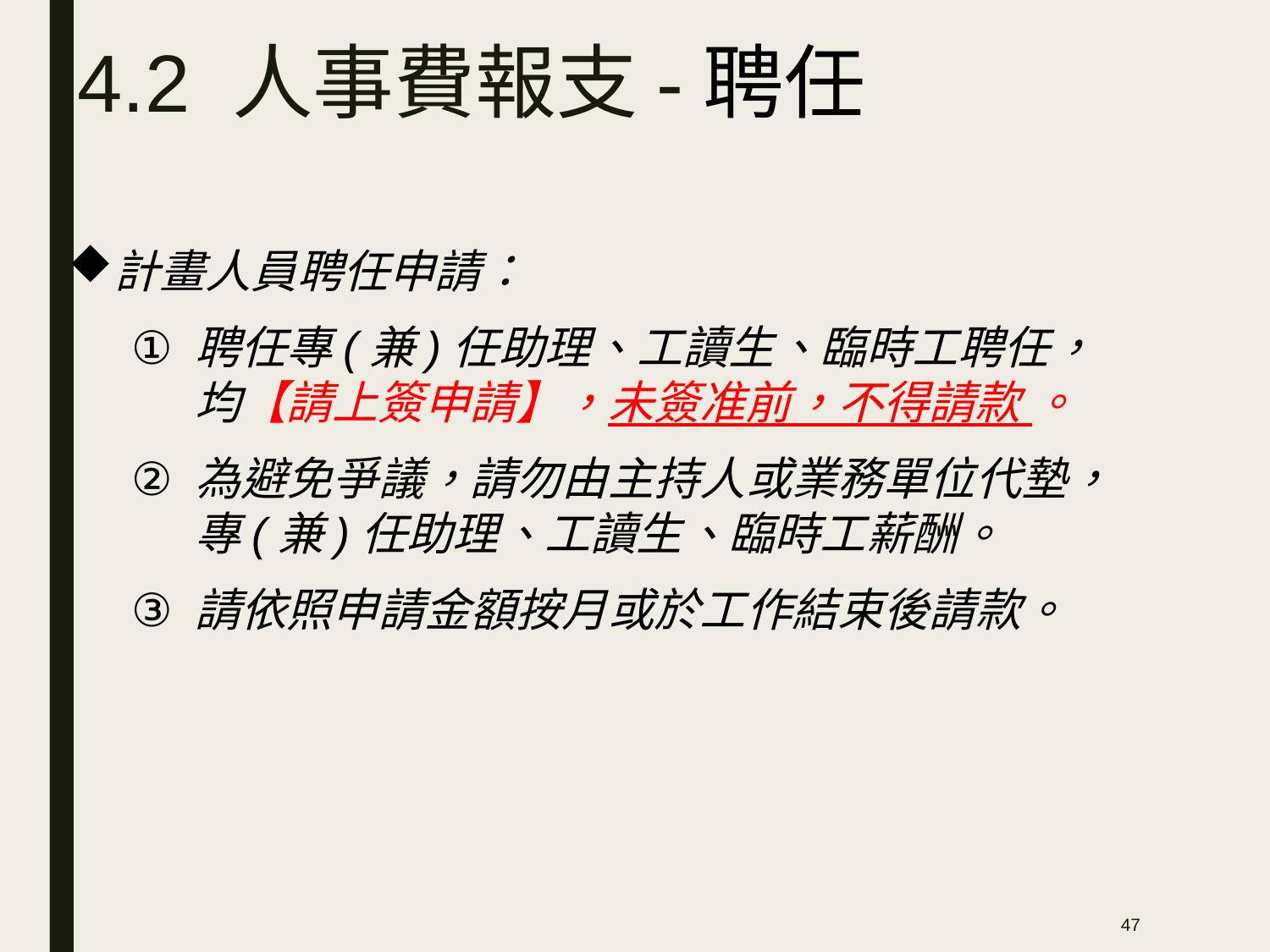

# 4.2 人事費報支-聘任
計畫人員聘任申請：
聘任專(兼)任助理、工讀生、臨時工聘任，均【請上簽申請】，未簽准前，不得請款 。
為避免爭議，請勿由主持人或業務單位代墊，專(兼)任助理、工讀生、臨時工薪酬。
請依照申請金額按月或於工作結束後請款。
47